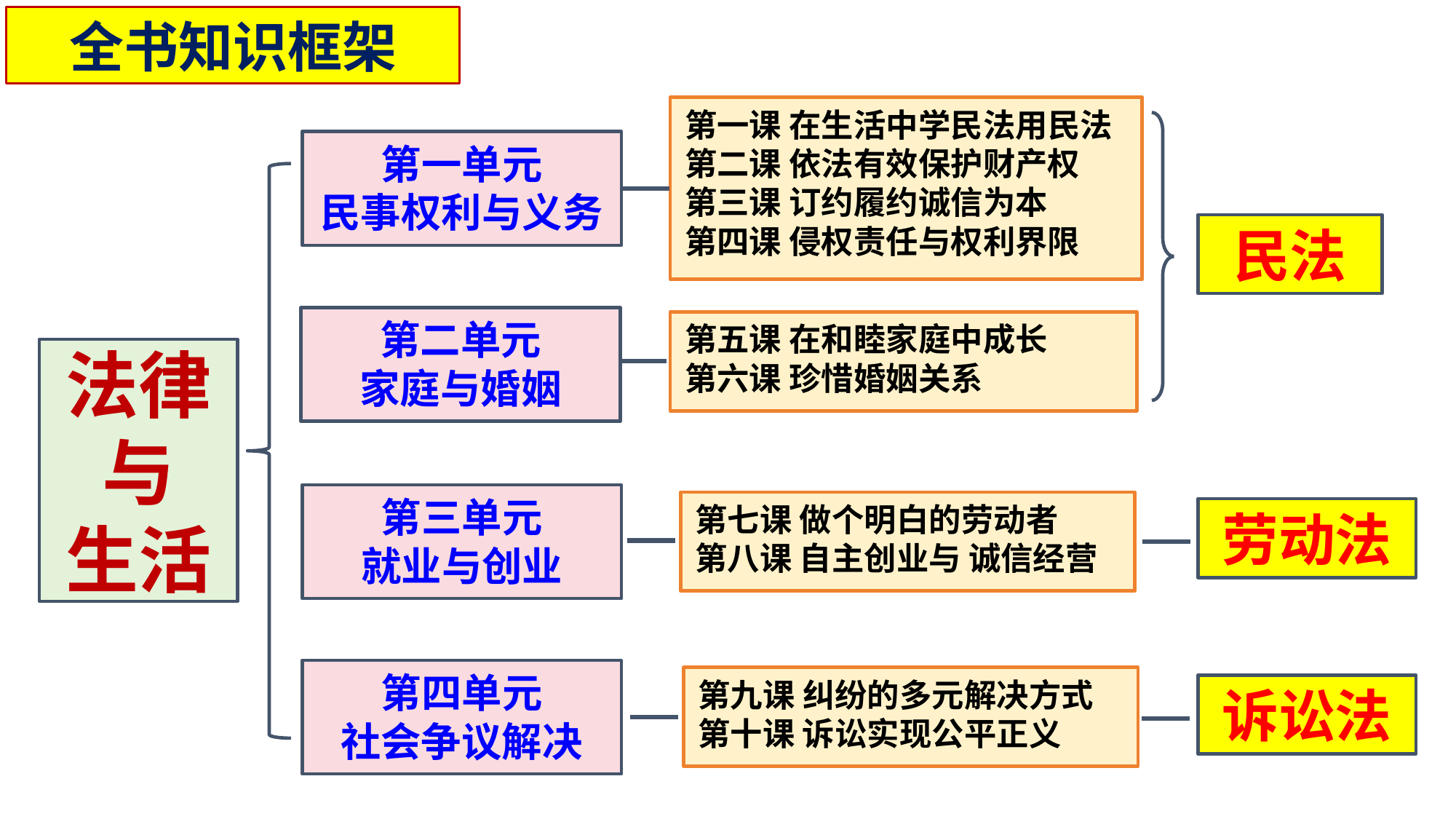

全书知识框架
#
第一课 在生活中学民法用民法
第二课 依法有效保护财产权
第三课 订约履约诚信为本
第四课 侵权责任与权利界限

第一单元
民事权利与义务

民法
第二单元
家庭与婚姻
第五课 在和睦家庭中成长
第六课 珍惜婚姻关系
法律
与
生活
第三单元
就业与创业
第七课 做个明白的劳动者
第八课 自主创业与 诚信经营
劳动法
第四单元
社会争议解决
第九课 纠纷的多元解决方式
第十课 诉讼实现公平正义
诉讼法